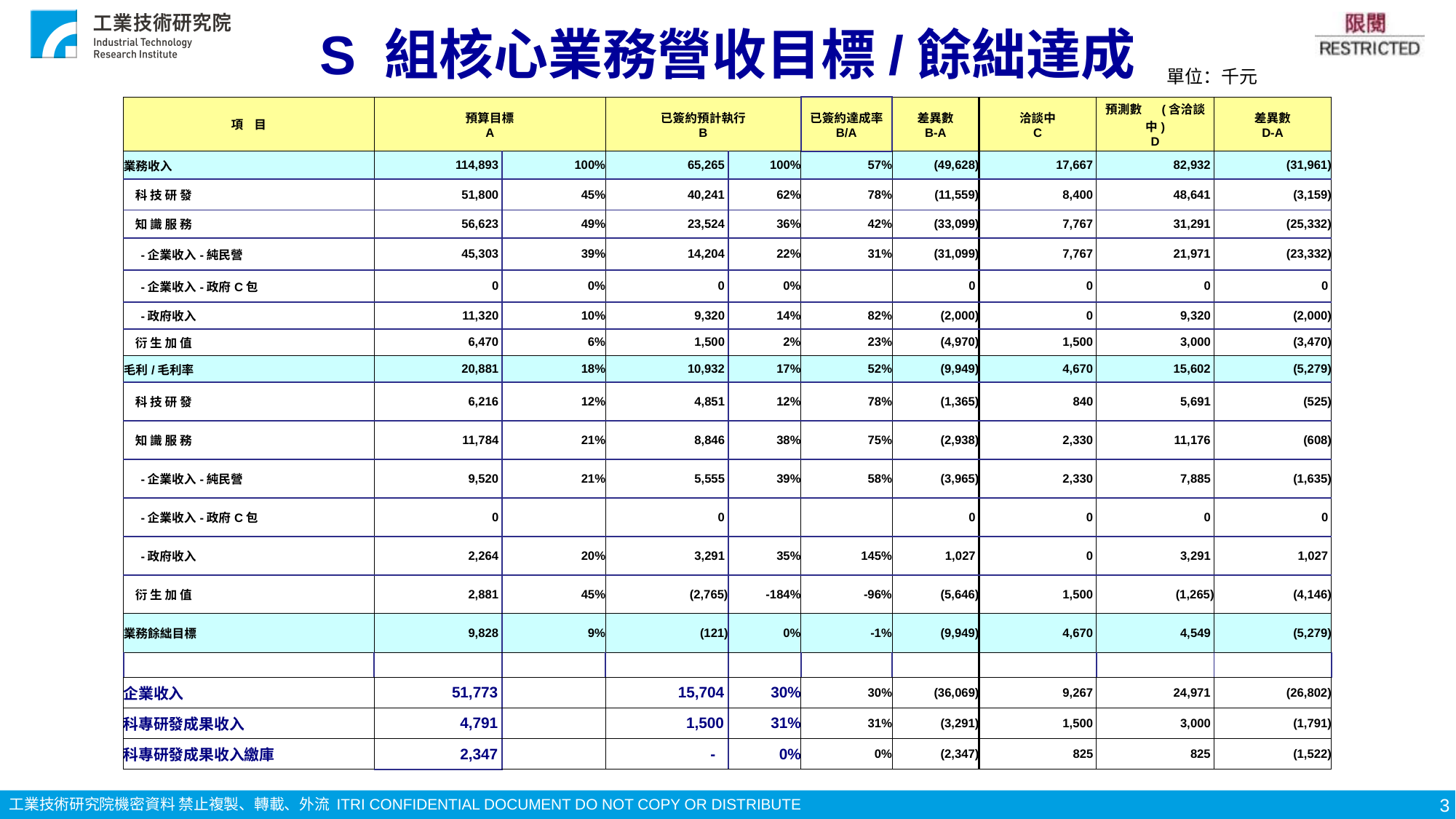

S 組核心業務營收目標/餘絀達成
單位：千元
| 項 目 | 預算目標 A |  | 已簽約預計執行 B |  | 已簽約達成率 B/A | 差異數 B-A | 洽談中 C | 預測數 (含洽談中) D | 差異數 D-A |
| --- | --- | --- | --- | --- | --- | --- | --- | --- | --- |
| 業務收入 | 114,893 | 100% | 65,265 | 100% | 57% | (49,628) | 17,667 | 82,932 | (31,961) |
| 科 技 研 發 | 51,800 | 45% | 40,241 | 62% | 78% | (11,559) | 8,400 | 48,641 | (3,159) |
| 知 識 服 務 | 56,623 | 49% | 23,524 | 36% | 42% | (33,099) | 7,767 | 31,291 | (25,332) |
| -企業收入-純民營 | 45,303 | 39% | 14,204 | 22% | 31% | (31,099) | 7,767 | 21,971 | (23,332) |
| -企業收入-政府C包 | 0 | 0% | 0 | 0% |  | 0 | 0 | 0 | 0 |
| -政府收入 | 11,320 | 10% | 9,320 | 14% | 82% | (2,000) | 0 | 9,320 | (2,000) |
| 衍 生 加 值 | 6,470 | 6% | 1,500 | 2% | 23% | (4,970) | 1,500 | 3,000 | (3,470) |
| 毛利/毛利率 | 20,881 | 18% | 10,932 | 17% | 52% | (9,949) | 4,670 | 15,602 | (5,279) |
| 科 技 研 發 | 6,216 | 12% | 4,851 | 12% | 78% | (1,365) | 840 | 5,691 | (525) |
| 知 識 服 務 | 11,784 | 21% | 8,846 | 38% | 75% | (2,938) | 2,330 | 11,176 | (608) |
| -企業收入-純民營 | 9,520 | 21% | 5,555 | 39% | 58% | (3,965) | 2,330 | 7,885 | (1,635) |
| -企業收入-政府C包 | 0 |  | 0 |  |  | 0 | 0 | 0 | 0 |
| -政府收入 | 2,264 | 20% | 3,291 | 35% | 145% | 1,027 | 0 | 3,291 | 1,027 |
| 衍 生 加 值 | 2,881 | 45% | (2,765) | -184% | -96% | (5,646) | 1,500 | (1,265) | (4,146) |
| 業務餘絀目標 | 9,828 | 9% | (121) | 0% | -1% | (9,949) | 4,670 | 4,549 | (5,279) |
|  |  |  |  |  |  |  |  |  |  |
| 企業收入 | 51,773 |  | 15,704 | 30% | 30% | (36,069) | 9,267 | 24,971 | (26,802) |
| 科專研發成果收入 | 4,791 |  | 1,500 | 31% | 31% | (3,291) | 1,500 | 3,000 | (1,791) |
| 科專研發成果收入繳庫 | 2,347 |  | - | 0% | 0% | (2,347) | 825 | 825 | (1,522) |
3